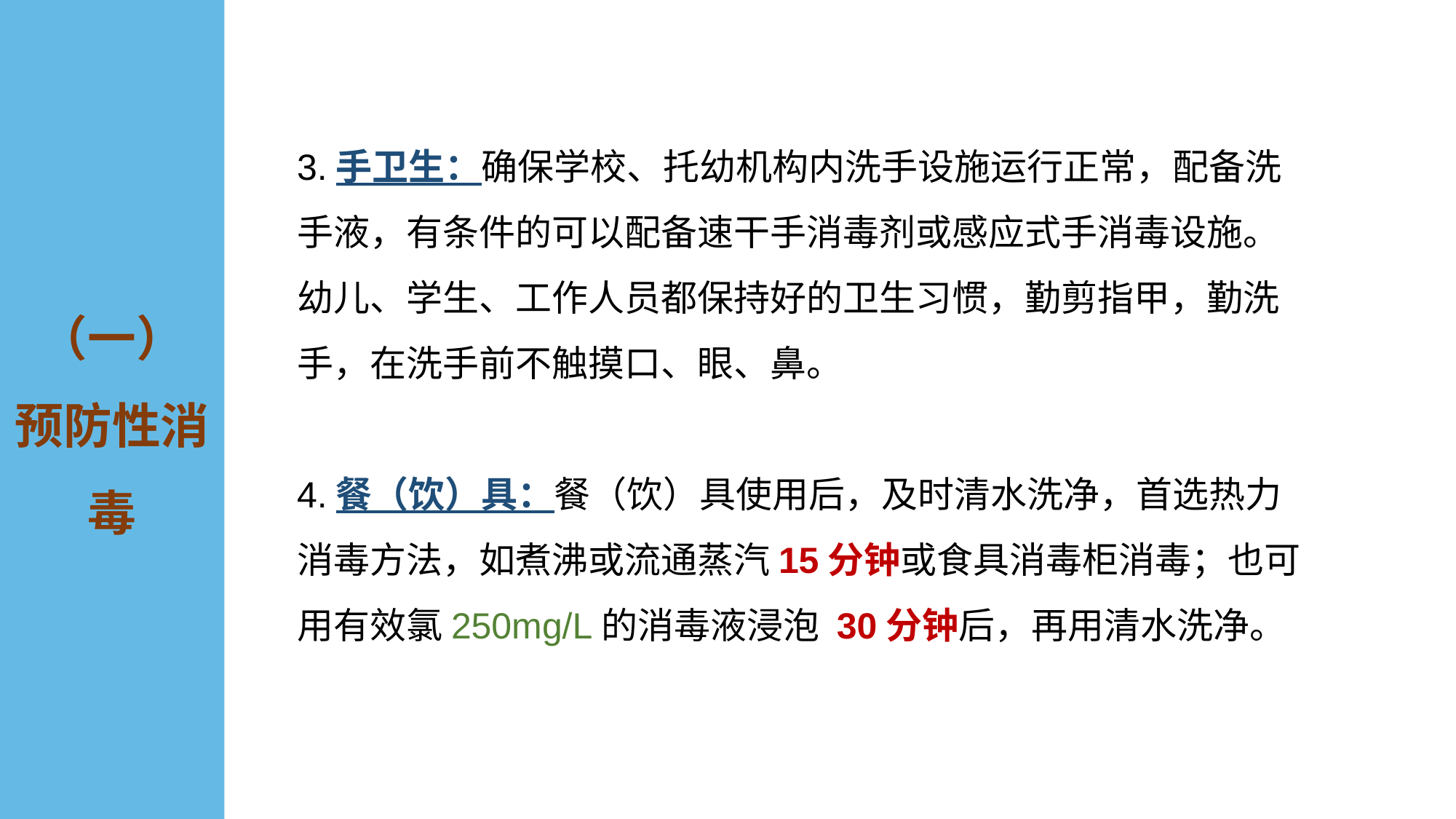

（一）
预防性消毒
3.手卫生：确保学校、托幼机构内洗手设施运行正常，配备洗手液，有条件的可以配备速干手消毒剂或感应式手消毒设施。幼儿、学生、工作人员都保持好的卫生习惯，勤剪指甲，勤洗手，在洗手前不触摸口、眼、鼻。

4.餐（饮）具：餐（饮）具使用后，及时清水洗净，首选热力消毒方法，如煮沸或流通蒸汽15分钟或食具消毒柜消毒；也可用有效氯250mg/L的消毒液浸泡 30分钟后，再用清水洗净。